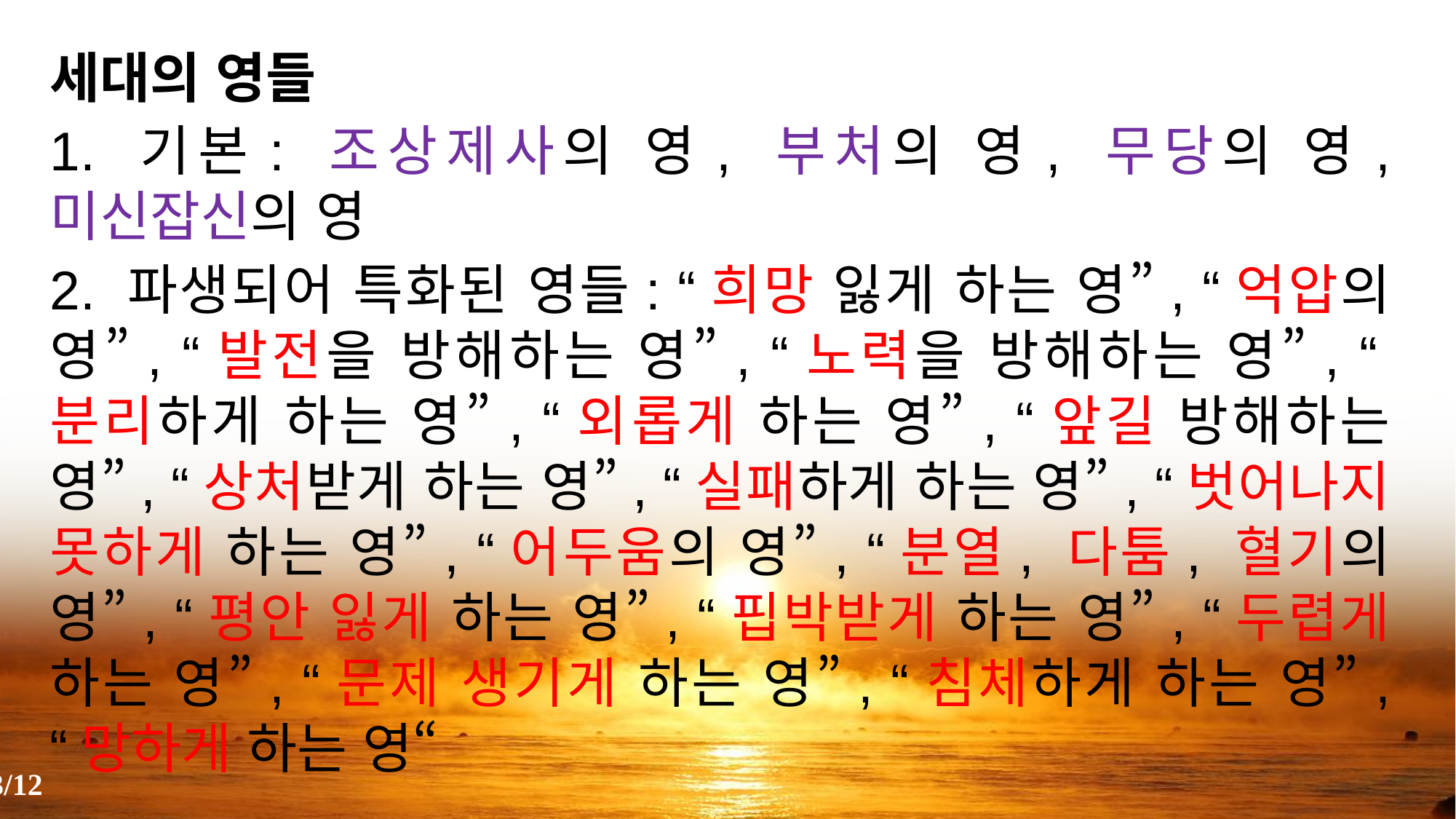

세대의 영들
1. 기본: 조상제사의 영, 부처의 영, 무당의 영, 미신잡신의 영
2. 파생되어 특화된 영들: “희망 잃게 하는 영”, “억압의 영”, “발전을 방해하는 영”, “노력을 방해하는 영”, “분리하게 하는 영”, “외롭게 하는 영”, “앞길 방해하는 영”, “상처받게 하는 영”, “실패하게 하는 영”, “벗어나지 못하게 하는 영”, “어두움의 영”, “분열, 다툼, 혈기의 영”, “평안 잃게 하는 영”, “핍박받게 하는 영”, “두렵게 하는 영”, “문제 생기게 하는 영”, “침체하게 하는 영”, “망하게 하는 영“